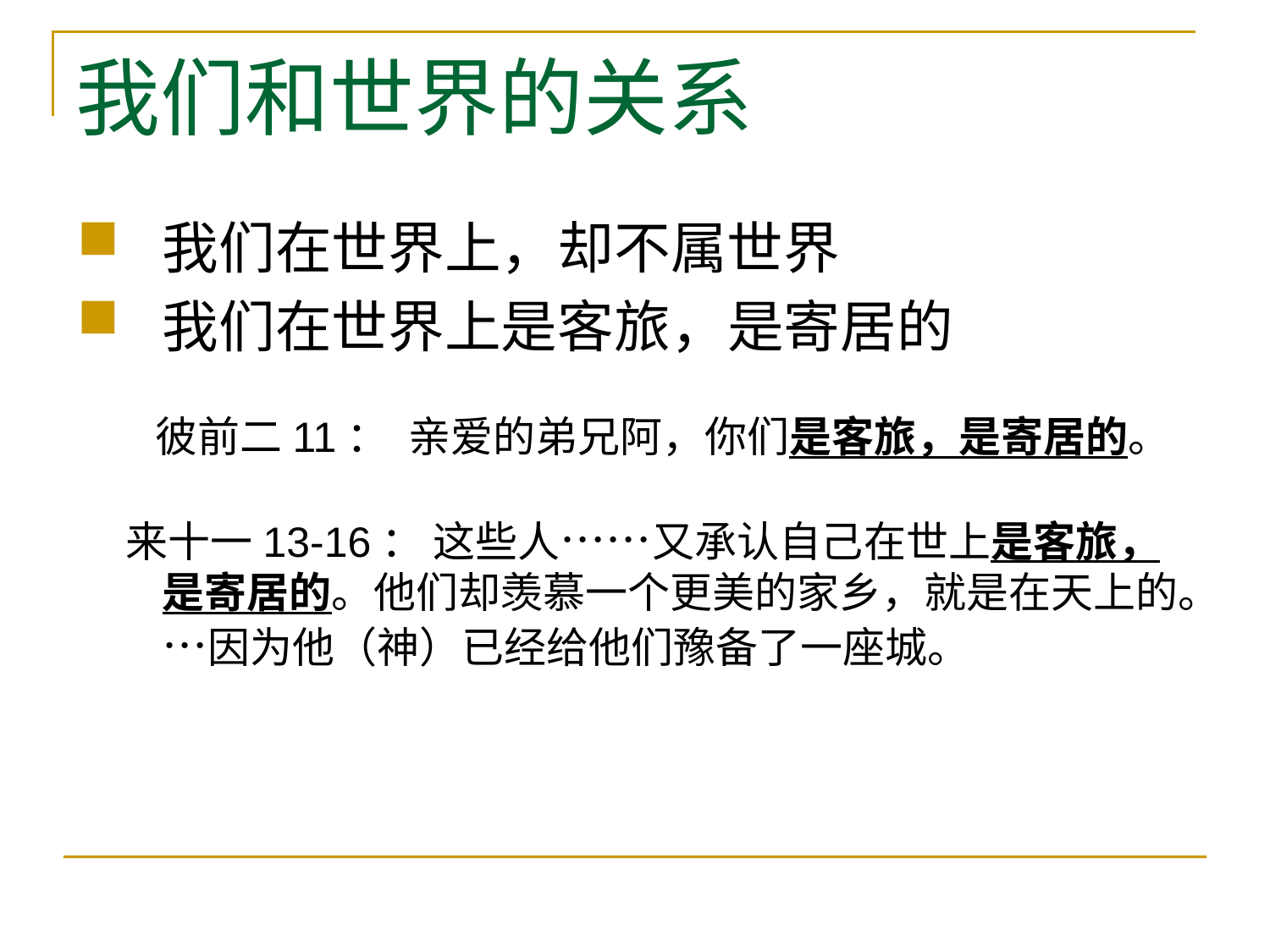

# 我们和世界的关系
我们在世界上，却不属世界
我们在世界上是客旅，是寄居的

      彼前二11：  亲爱的弟兄阿，你们是客旅，是寄居的。

    来十一13-16： 这些人……又承认自己在世上是客旅，是寄居的。他们却羡慕一个更美的家乡，就是在天上的。…因为他（神）已经给他们豫备了一座城。